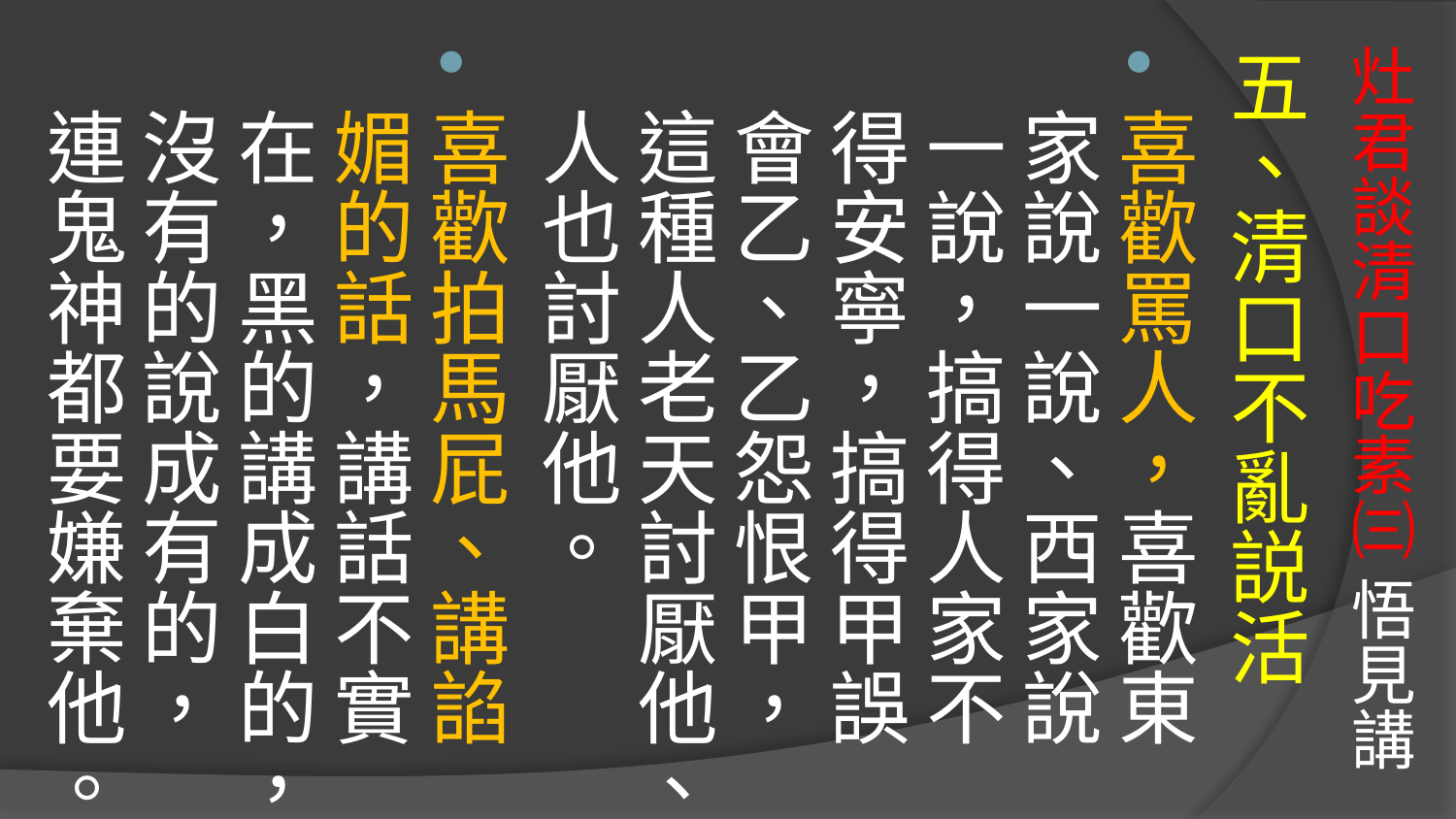

# 灶君談清口吃素㈢ 悟見講
五、清口不亂説活
喜歡罵人，喜歡東家說一說、西家說一說，搞得人家不得安寧，搞得甲誤會乙、乙怨恨甲，這種人老天討厭他、人也討厭他。
喜歡拍馬屁、講諂媚的話，講話不實在，黑的講成白的，沒有的說成有的，連鬼神都要嫌棄他。